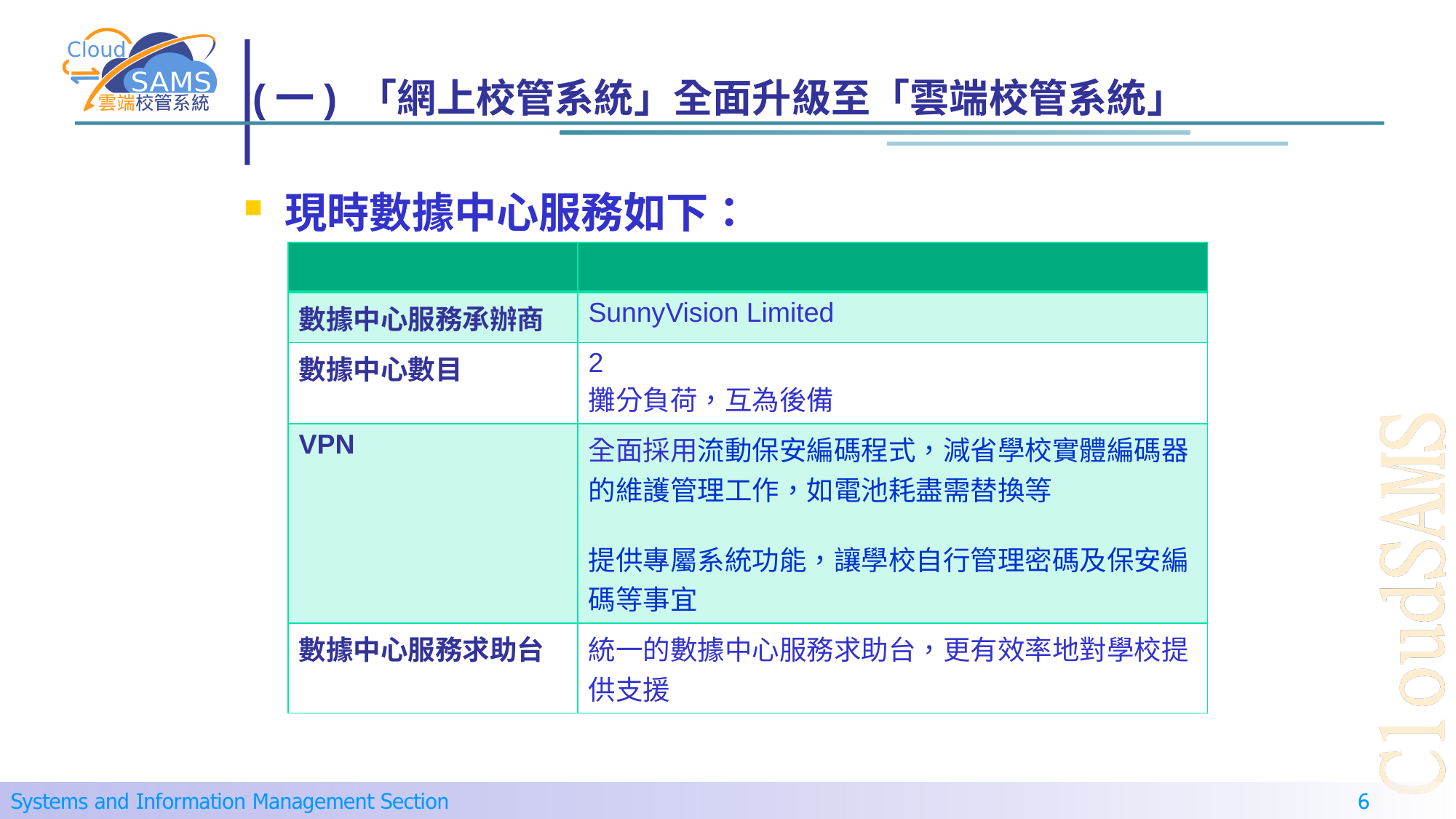

# (一) 「網上校管系統」全面升級至「雲端校管系統」
現時數據中心服務如下：

|  |  |
| --- | --- |
| 數據中心服務承辦商 | SunnyVision Limited |
| 數據中心數目 | 2 攤分負荷，互為後備 |
| VPN | 全面採用流動保安編碼程式，減省學校實體編碼器的維護管理工作，如電池耗盡需替換等 提供專屬系統功能，讓學校自行管理密碼及保安編碼等事宜 |
| 數據中心服務求助台 | 統一的數據中心服務求助台，更有效率地對學校提供支援 |